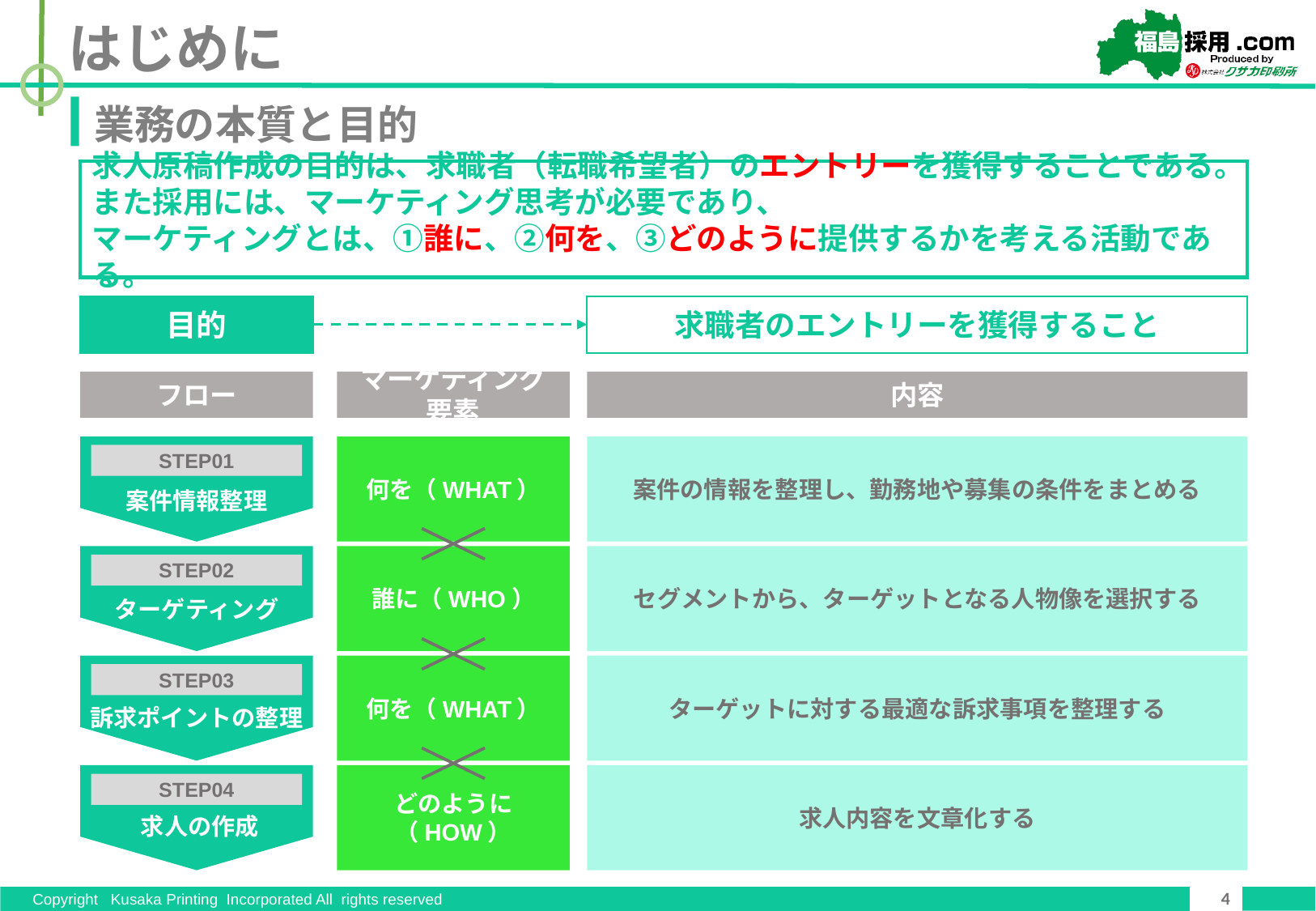

はじめに
業務の本質と目的
求人原稿作成の目的は、求職者（転職希望者）のエントリーを獲得することである。
また採用には、マーケティング思考が必要であり、
マーケティングとは、①誰に、②何を、③どのように提供するかを考える活動である。
目的
求職者のエントリーを獲得すること
フロー
マーケティング要素
内容

何を（WHAT）
案件の情報を整理し、勤務地や募集の条件をまとめる
STEP01
案件情報整理

誰に（WHO）
セグメントから、ターゲットとなる人物像を選択する
STEP02
ターゲティング

何を（WHAT）
ターゲットに対する最適な訴求事項を整理する
STEP03
訴求ポイントの整理

どのように（HOW）
求人内容を文章化する
STEP04
求人の作成